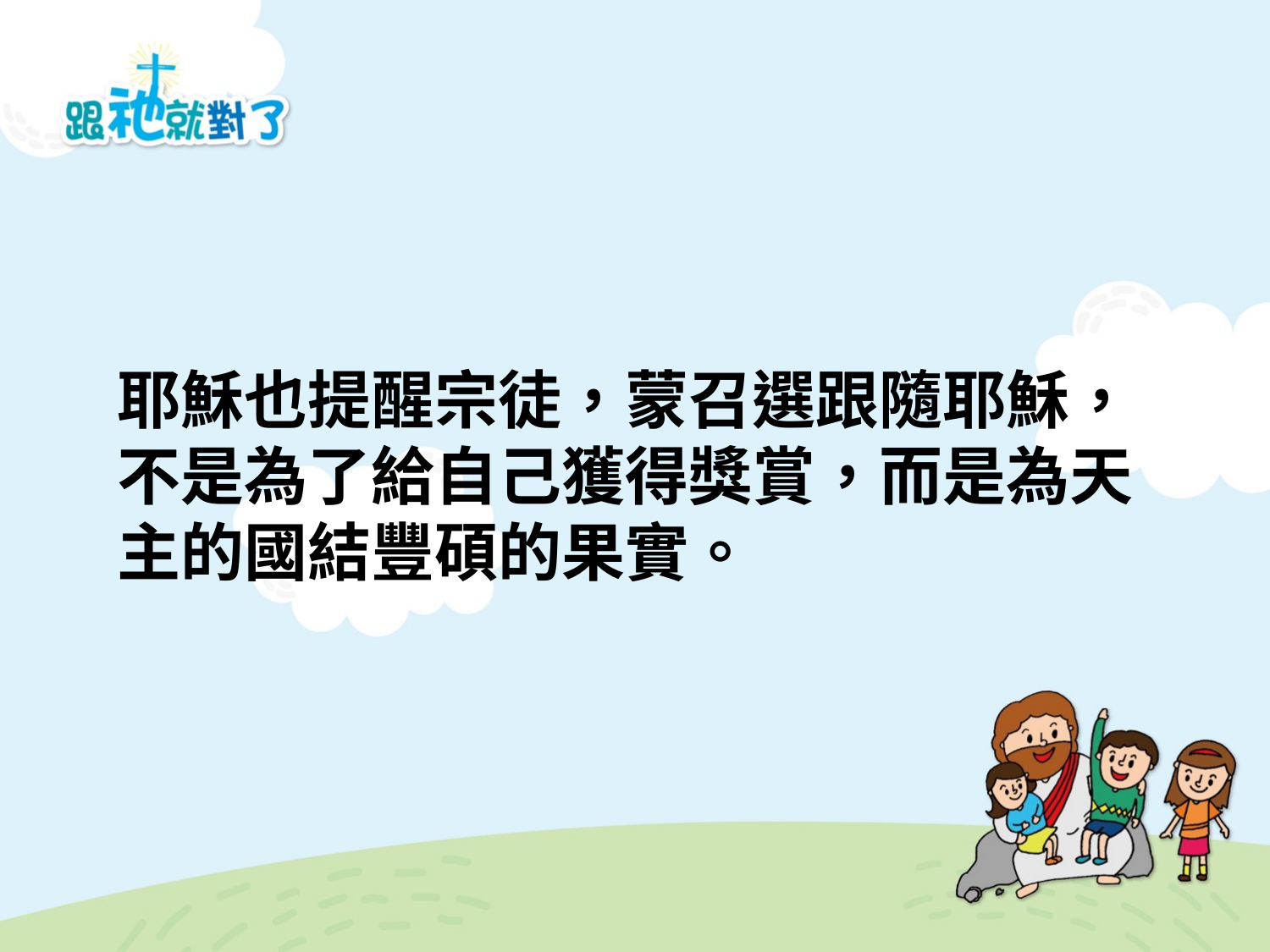

耶穌也提醒宗徒，蒙召選跟隨耶穌，不是為了給自己獲得獎賞，而是為天主的國結豐碩的果實。